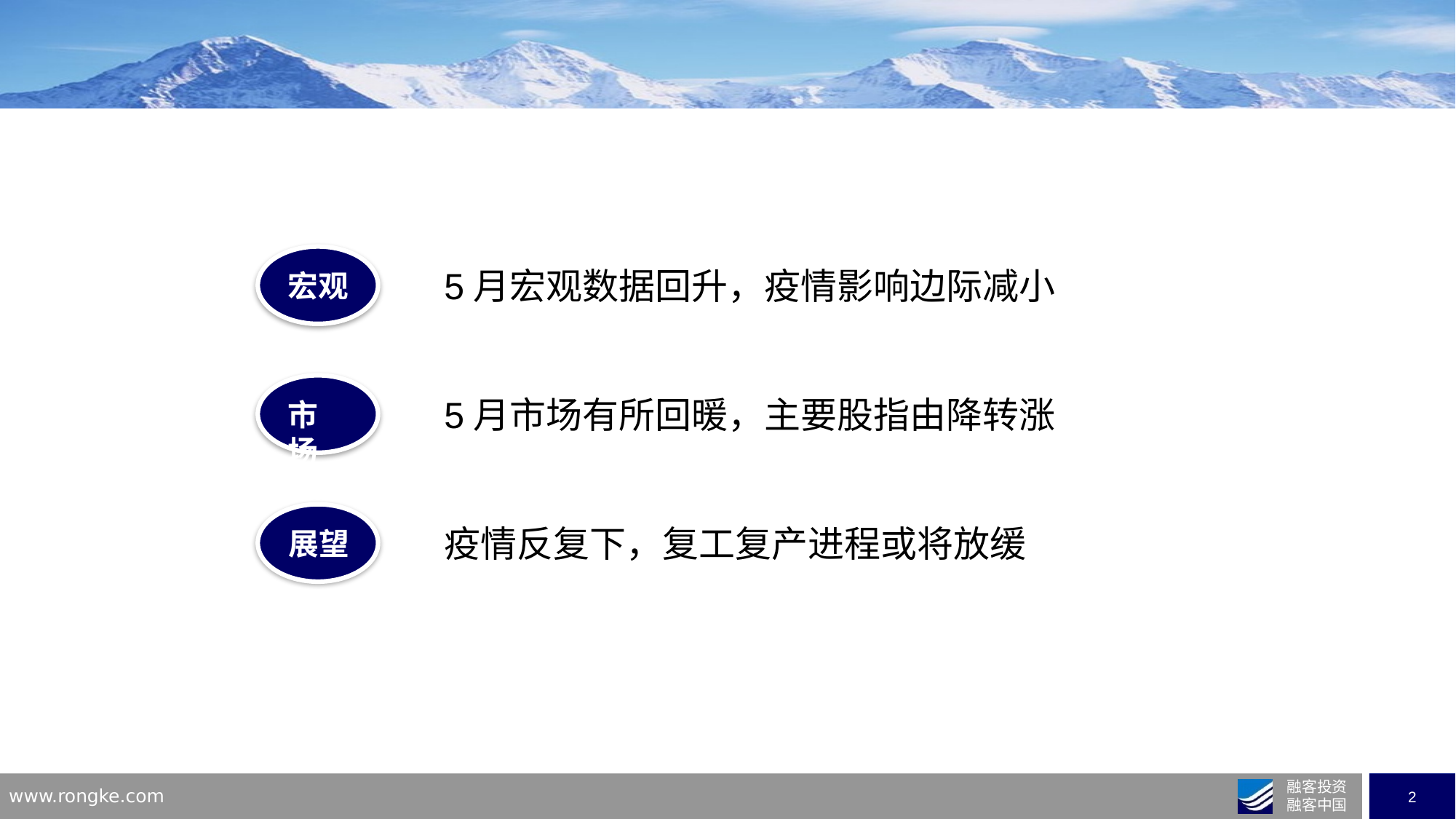

5月宏观数据回升，疫情影响边际减小
宏观

5月市场有所回暖，主要股指由降转涨
市场

疫情反复下，复工复产进程或将放缓
展望